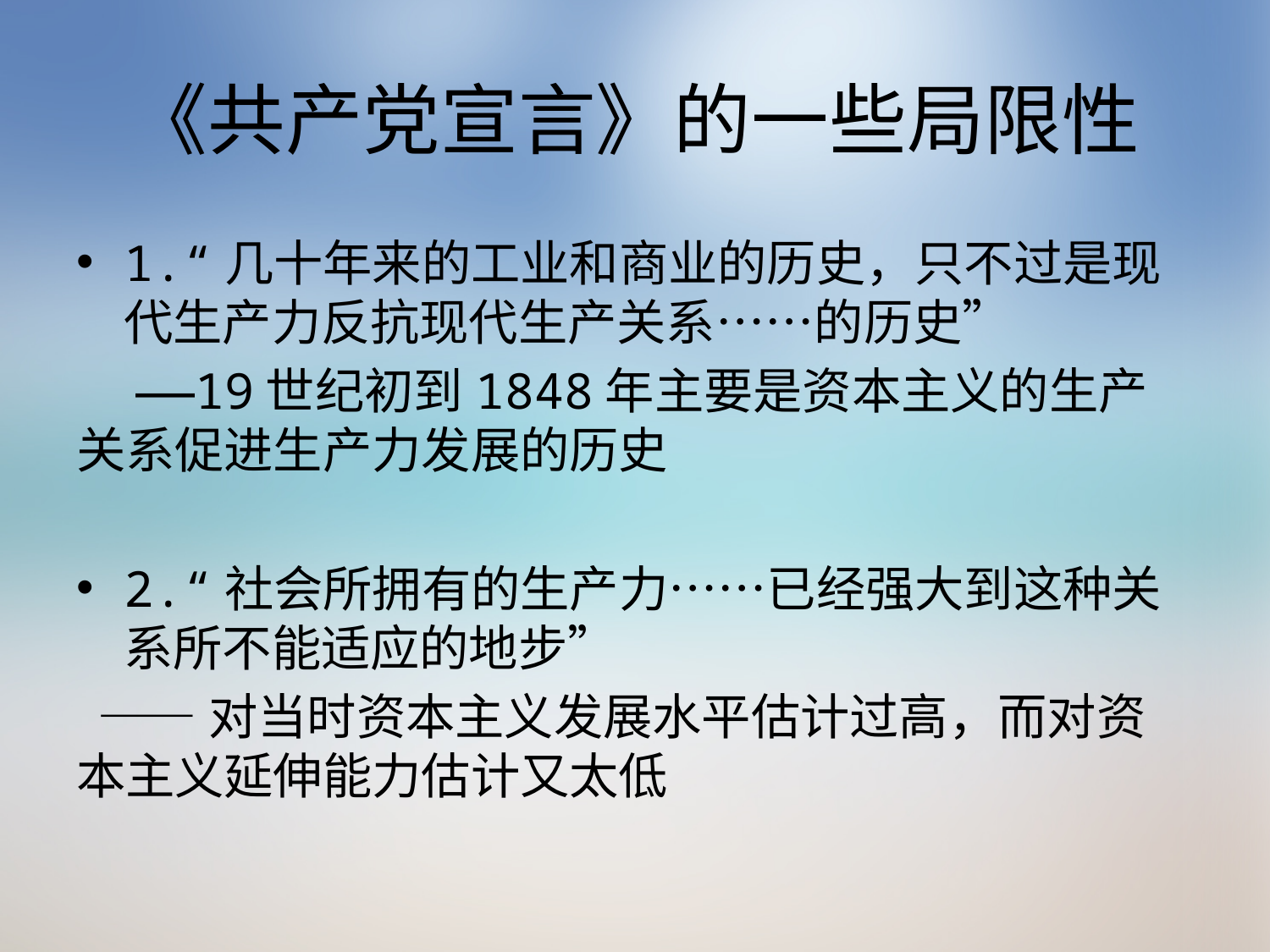

# 《共产党宣言》的一些局限性
1.“几十年来的工业和商业的历史，只不过是现代生产力反抗现代生产关系……的历史”
  ——19世纪初到1848年主要是资本主义的生产关系促进生产力发展的历史

2.“社会所拥有的生产力……已经强大到这种关系所不能适应的地步”
  ——对当时资本主义发展水平估计过高，而对资本主义延伸能力估计又太低